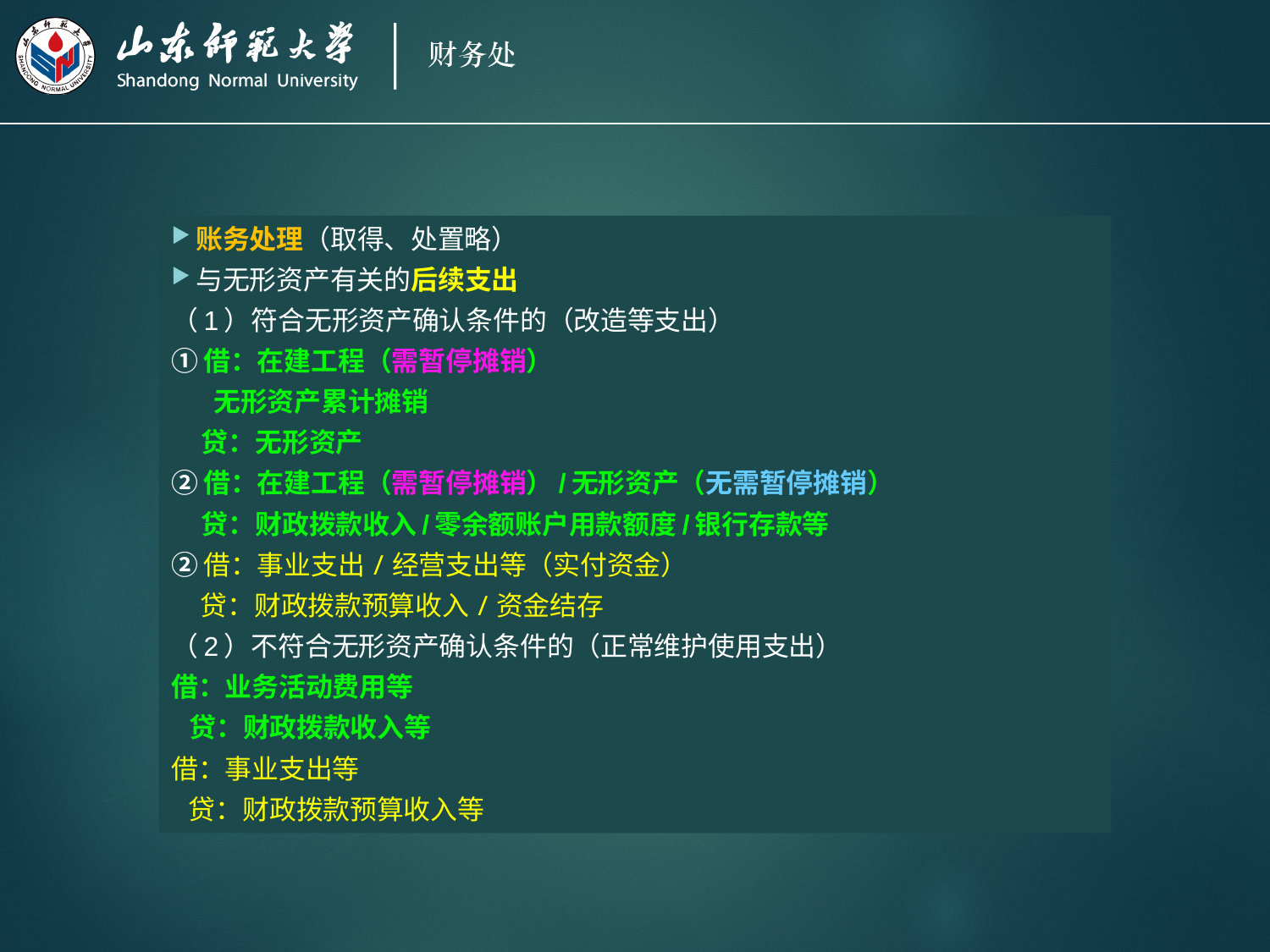

账务处理（取得、处置略）
与无形资产有关的后续支出
（1）符合无形资产确认条件的（改造等支出）
①借：在建工程（需暂停摊销）
      无形资产累计摊销
    贷：无形资产
②借：在建工程（需暂停摊销）/无形资产（无需暂停摊销）
    贷：财政拨款收入/零余额账户用款额度/银行存款等
②借：事业支出/经营支出等（实付资金）
    贷：财政拨款预算收入/资金结存
（2）不符合无形资产确认条件的（正常维护使用支出）
借：业务活动费用等
  贷：财政拨款收入等
借：事业支出等
  贷：财政拨款预算收入等